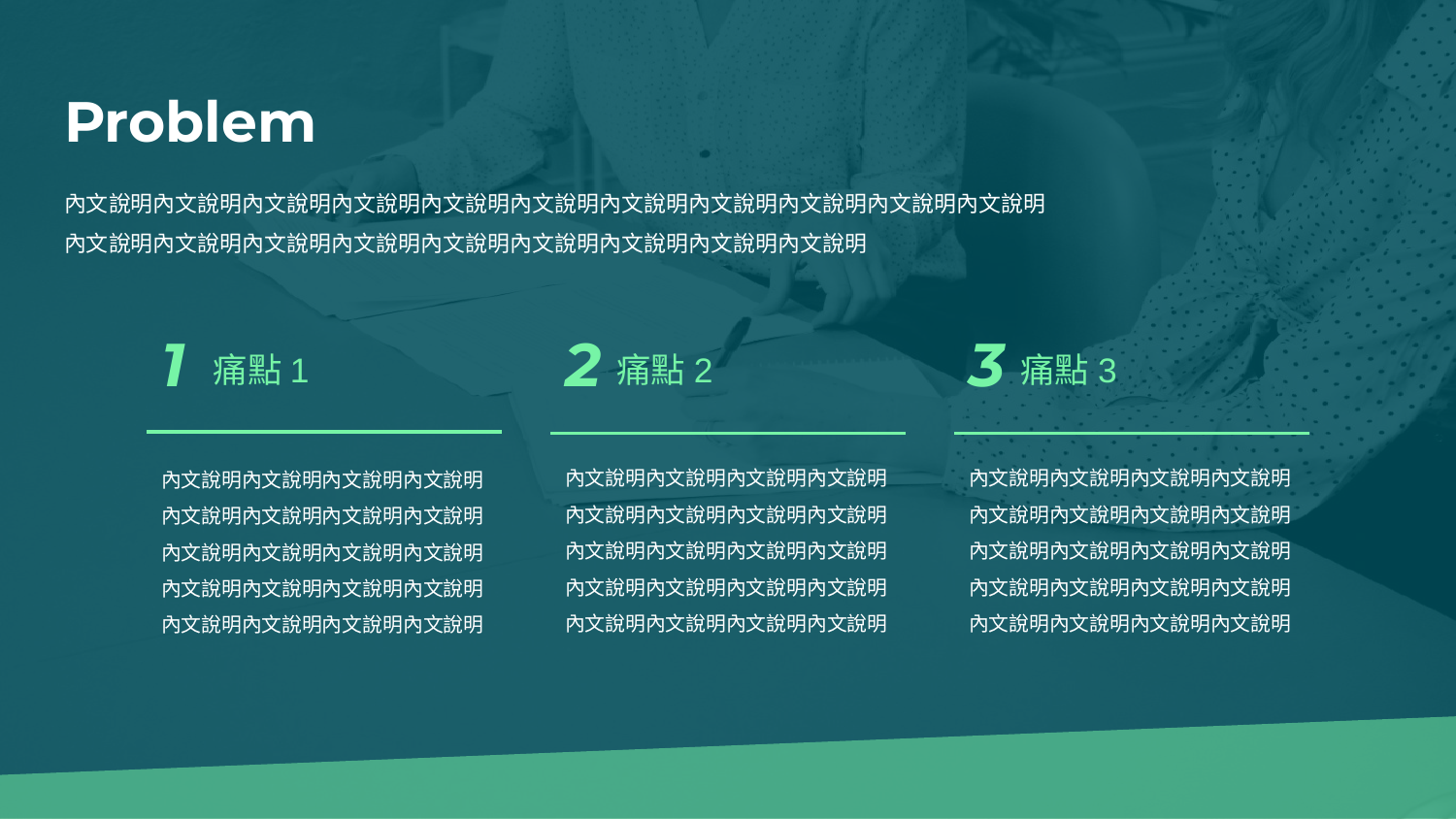

# Problem
內文說明內文說明內文說明內文說明內文說明內文說明內文說明內文說明內文說明內文說明內文說明內文說明內文說明內文說明內文說明內文說明內文說明內文說明內文說明內文說明
1
2
3
痛點1
痛點2
痛點3

內文說明內文說明內文說明內文說明內文說明內文說明內文說明內文說明內文說明內文說明內文說明內文說明內文說明內文說明內文說明內文說明內文說明內文說明內文說明內文說明

內文說明內文說明內文說明內文說明內文說明內文說明內文說明內文說明內文說明內文說明內文說明內文說明內文說明內文說明內文說明內文說明內文說明內文說明內文說明內文說明

內文說明內文說明內文說明內文說明內文說明內文說明內文說明內文說明內文說明內文說明內文說明內文說明內文說明內文說明內文說明內文說明內文說明內文說明內文說明內文說明